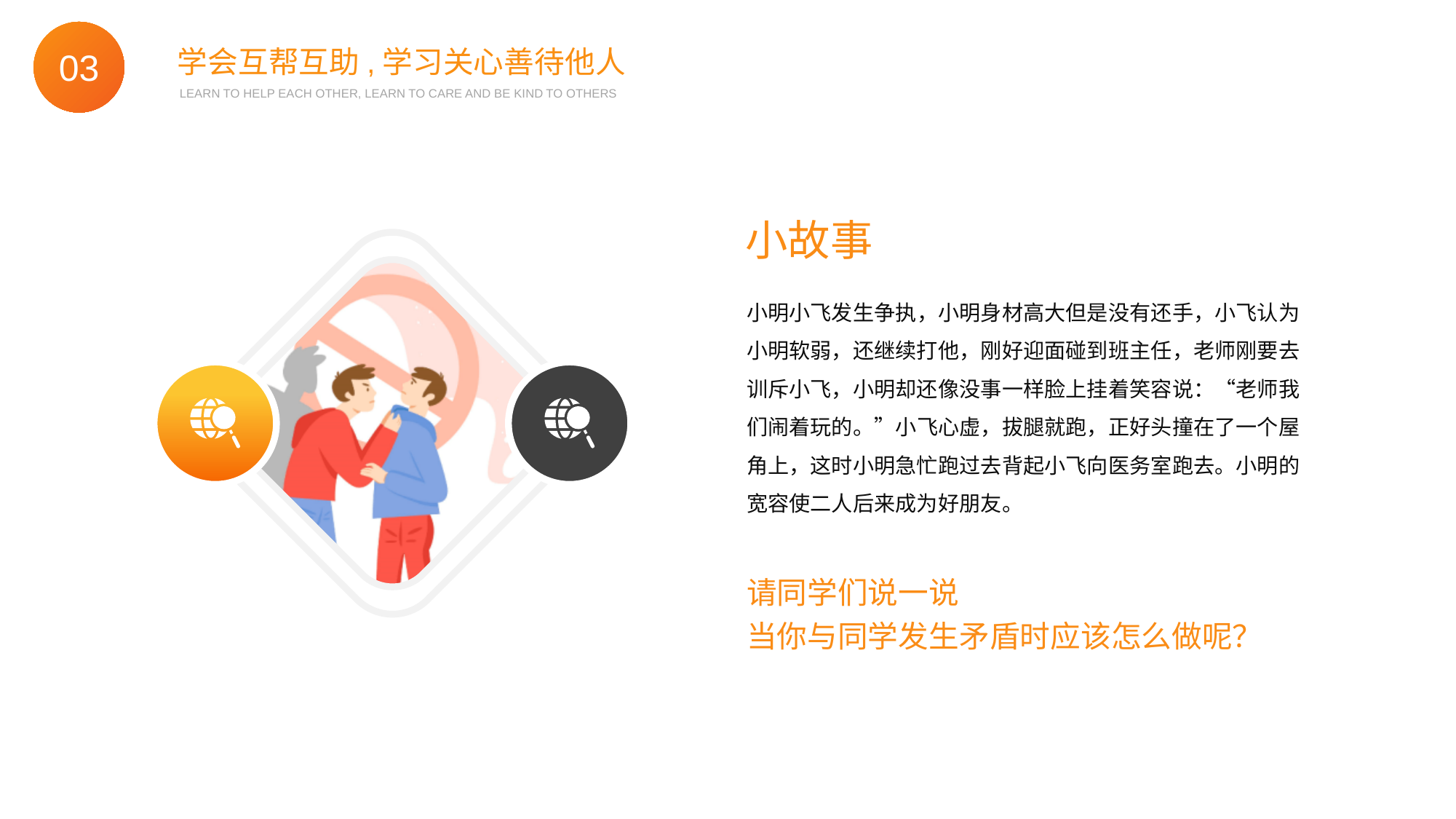

BY YUSHEN

学会互帮互助,学习关心善待他人
03
LEARN TO HELP EACH OTHER, LEARN TO CARE AND BE KIND TO OTHERS
小故事
小明小飞发生争执，小明身材高大但是没有还手，小飞认为小明软弱，还继续打他，刚好迎面碰到班主任，老师刚要去训斥小飞，小明却还像没事一样脸上挂着笑容说：“老师我们闹着玩的。”小飞心虚，拔腿就跑，正好头撞在了一个屋角上，这时小明急忙跑过去背起小飞向医务室跑去。小明的宽容使二人后来成为好朋友。
请同学们说一说
当你与同学发生矛盾时应该怎么做呢？